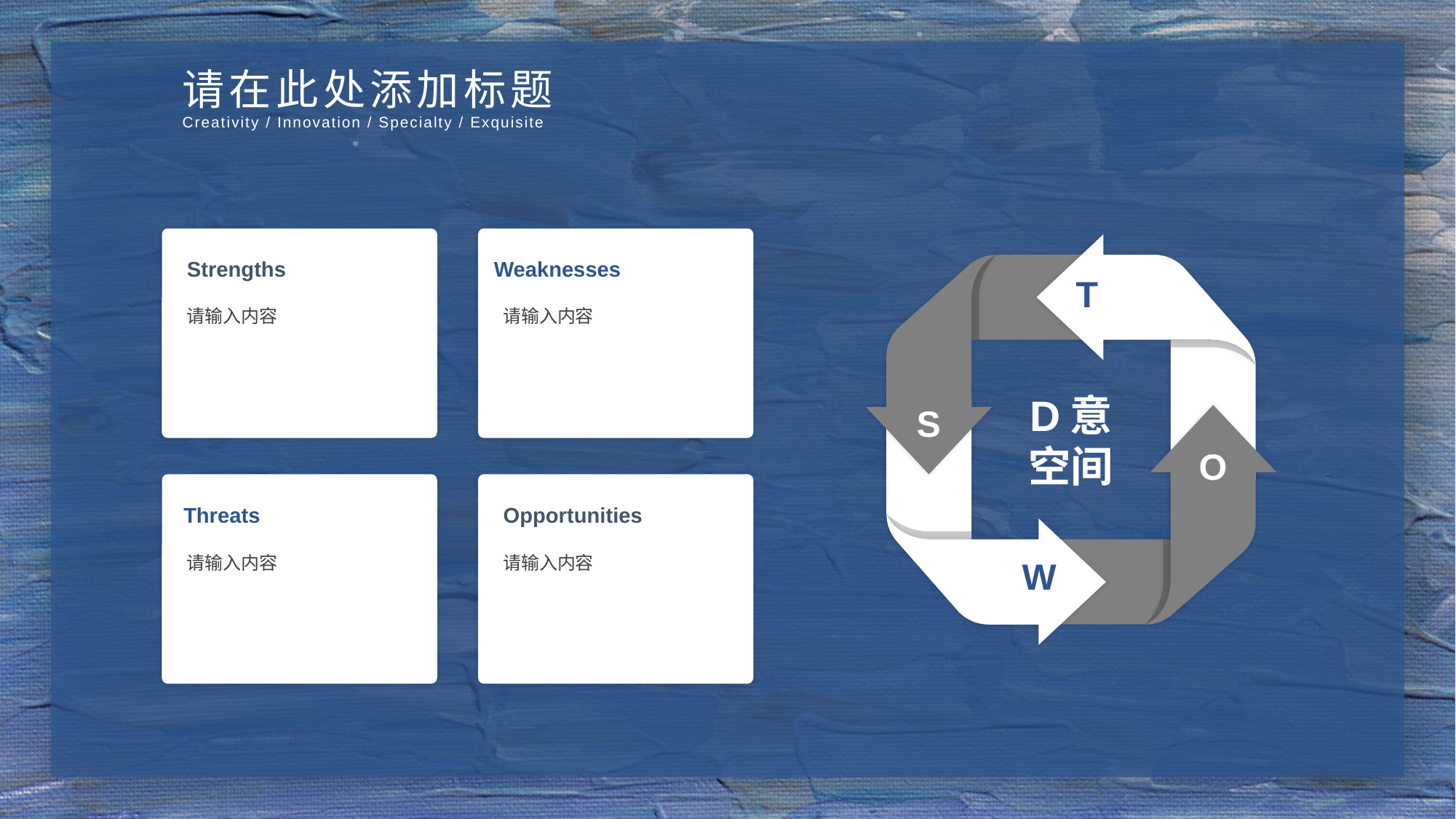

请在此处添加标题
Creativity / Innovation / Specialty / Exquisite

Strengths
Weaknesses
T
请输入内容
请输入内容
D意
空间
S
O

Threats
Opportunities
请输入内容
请输入内容
W